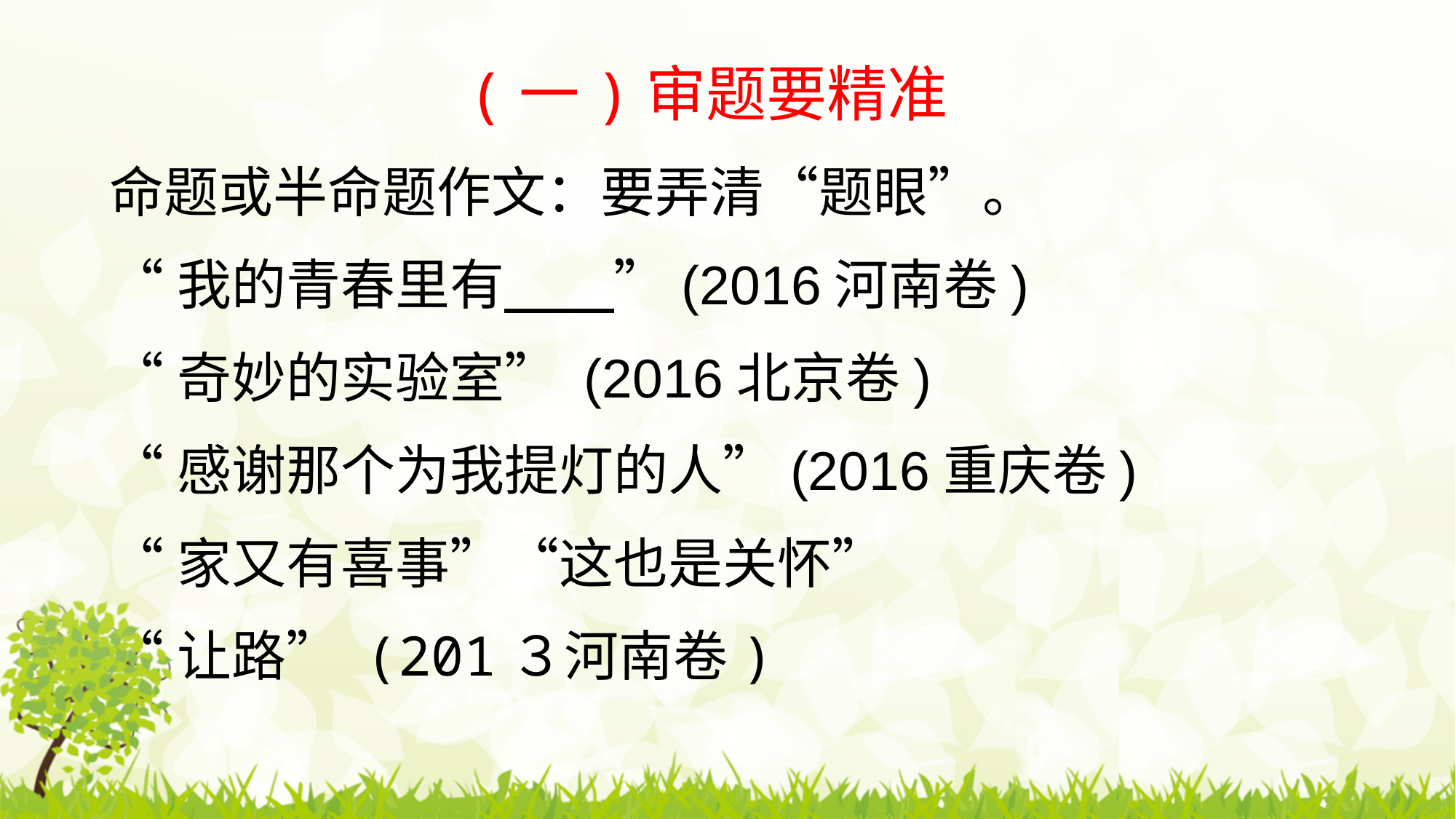

(一)审题要精准
命题或半命题作文：要弄清“题眼”。
“我的青春里有         ”(2016河南卷)
“奇妙的实验室” (2016北京卷)
“感谢那个为我提灯的人”(2016重庆卷)
“家又有喜事”“这也是关怀”
“让路” (201３河南卷)